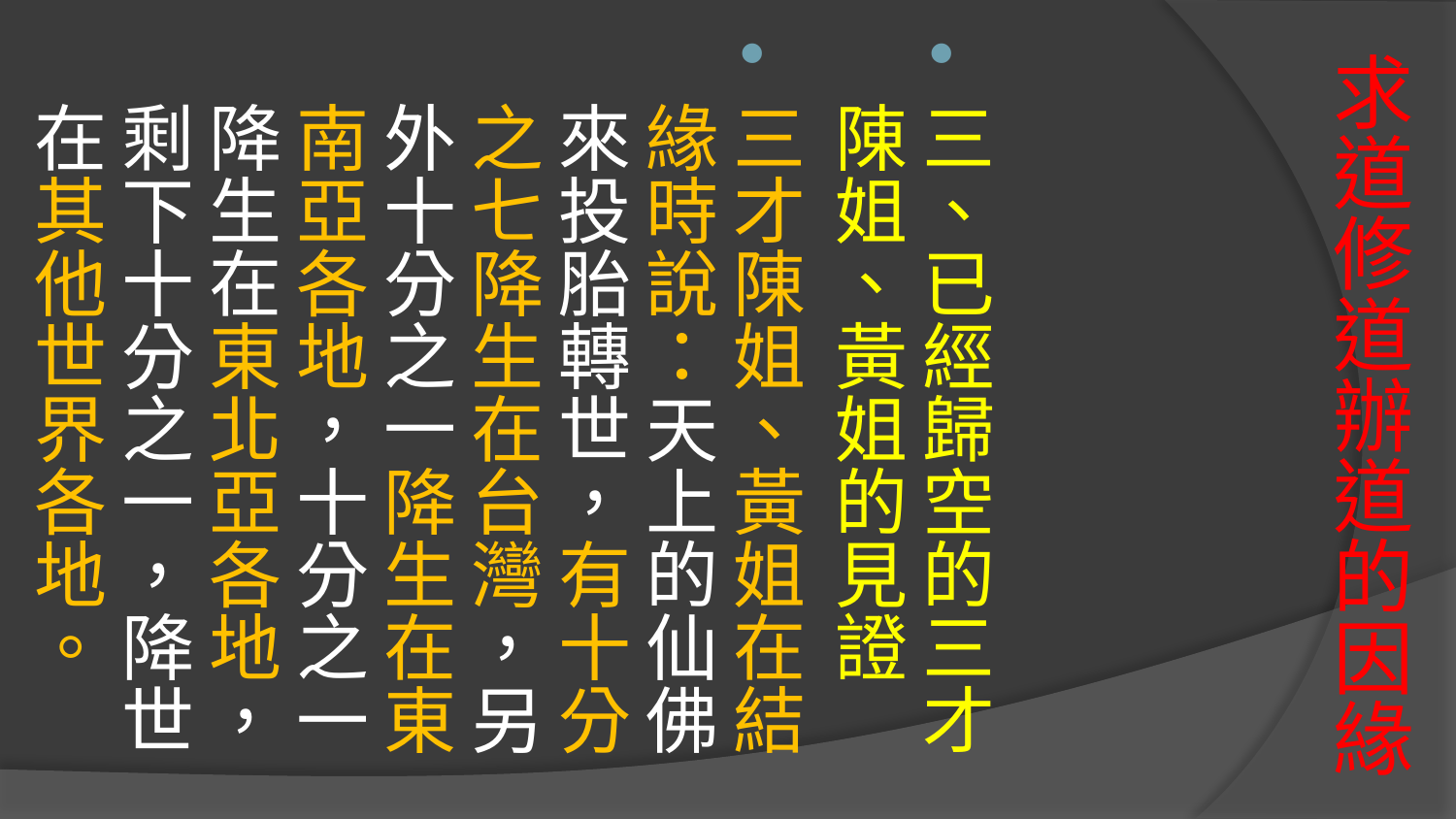

三、已經歸空的三才陳姐、黃姐的見證
三才陳姐、黃姐在結緣時說：天上的仙佛來投胎轉世，有十分之七降生在台灣，另外十分之一降生在東南亞各地，十分之一降生在東北亞各地，剩下十分之一，降世在其他世界各地。
# 求道修道辦道的因緣